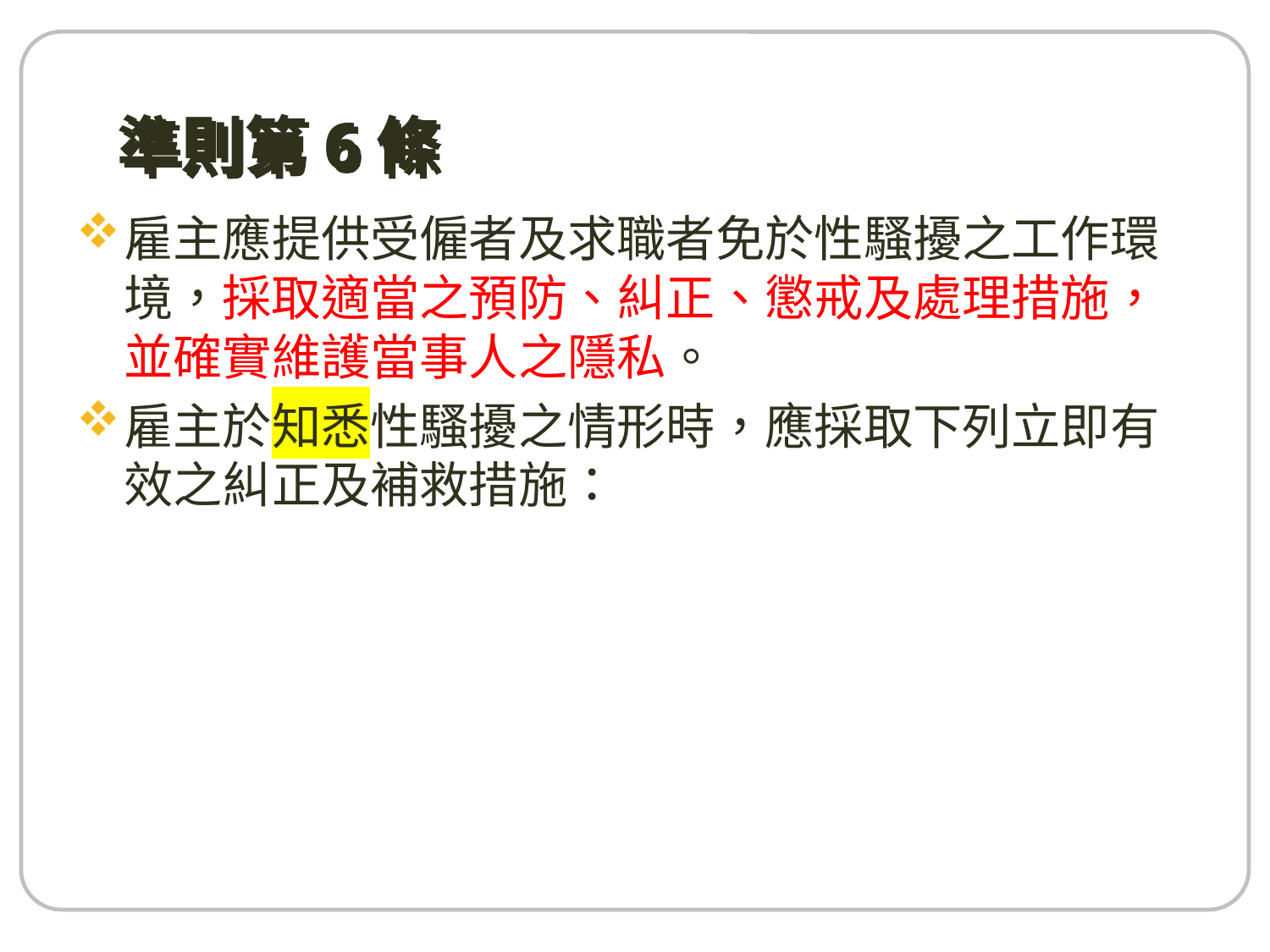

# 準則第6條
雇主應提供受僱者及求職者免於性騷擾之工作環境，採取適當之預防、糾正、懲戒及處理措施，並確實維護當事人之隱私。
雇主於知悉性騷擾之情形時，應採取下列立即有效之糾正及補救措施：